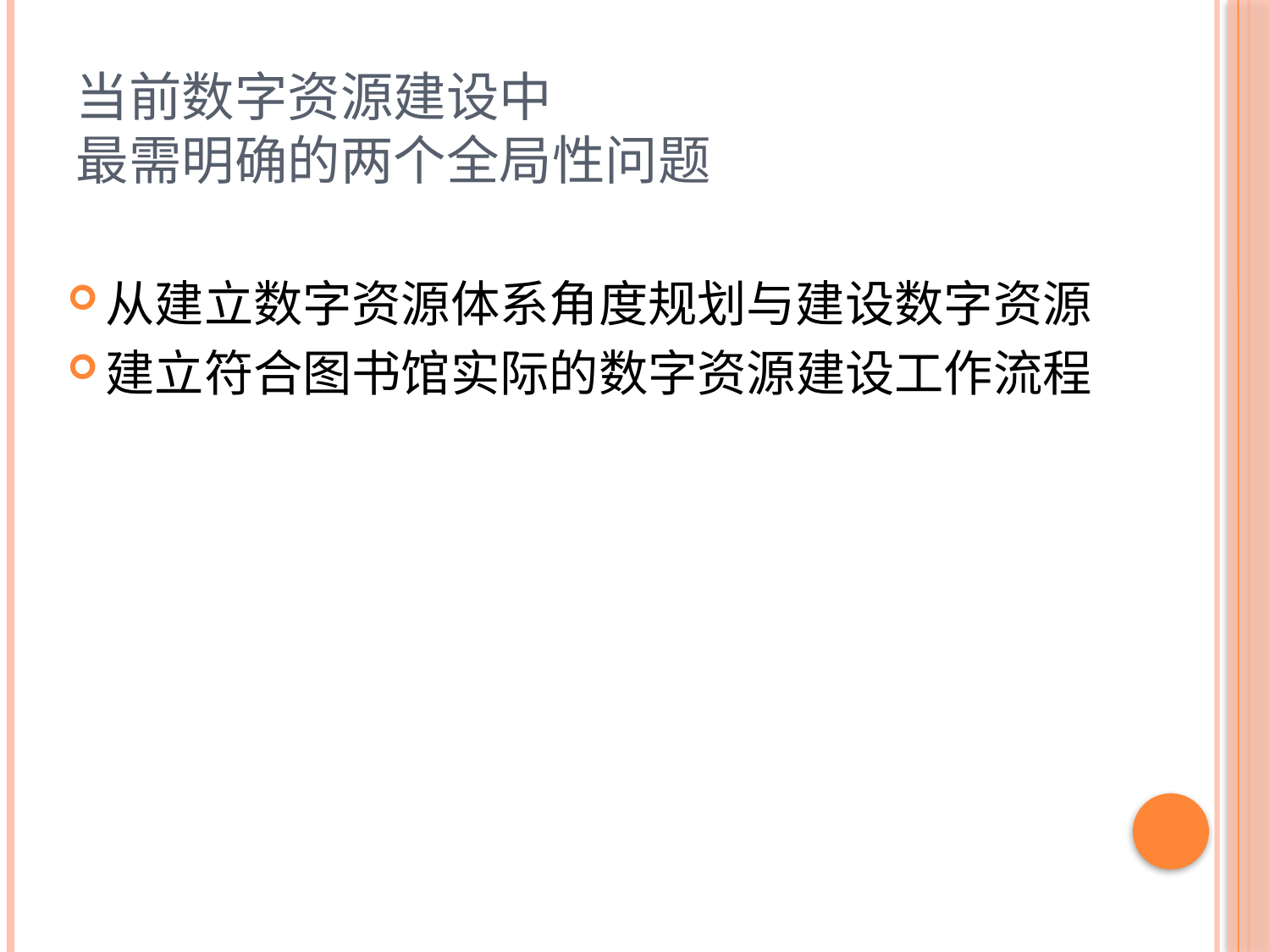

# 当前数字资源建设中 最需明确的两个全局性问题
从建立数字资源体系角度规划与建设数字资源
建立符合图书馆实际的数字资源建设工作流程